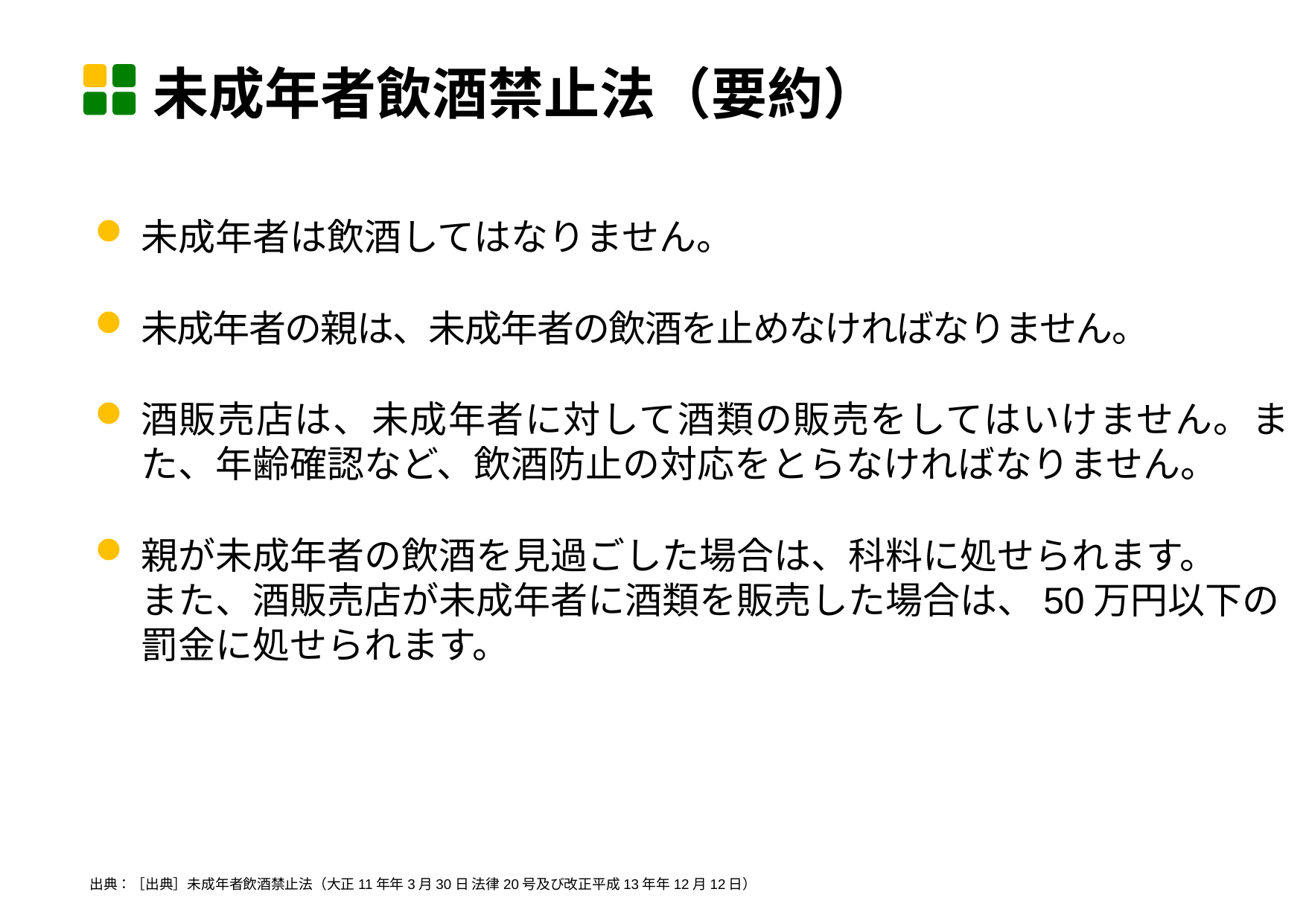

未成年者飲酒禁止法（要約）

未成年者は飲酒してはなりません。
未成年者の親は、未成年者の飲酒を止めなければなりません。
酒販売店は、未成年者に対して酒類の販売をしてはいけません。また、年齢確認など、飲酒防止の対応をとらなければなりません。
親が未成年者の飲酒を見過ごした場合は、科料に処せられます。
また、酒販売店が未成年者に酒類を販売した場合は、50万円以下の罰⾦に処せられます。

出典：［出典］未成年者飲酒禁止法（大正11年年3月30日 法律20号及び改正平成13年年12月12日）